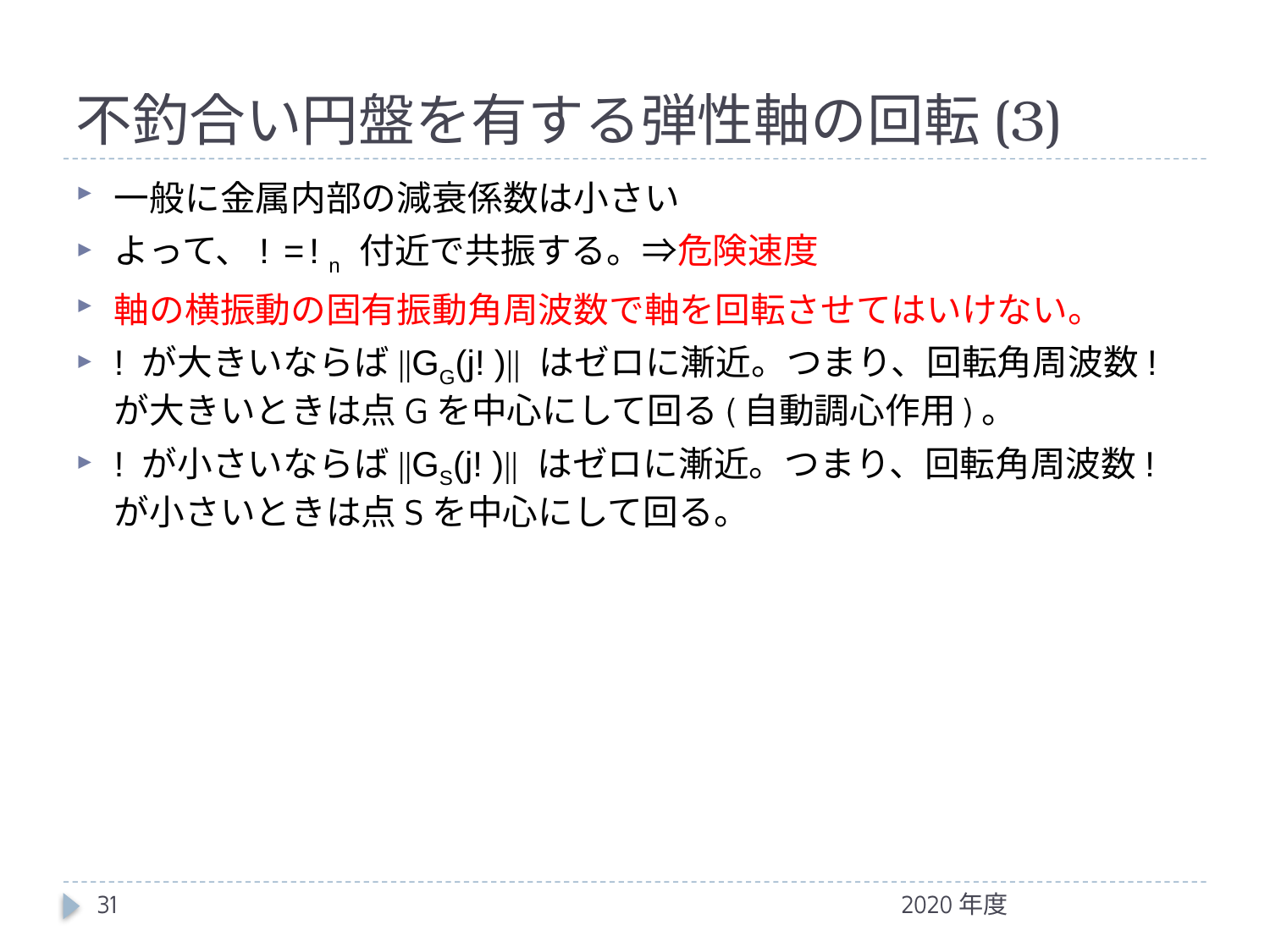

# 不釣合い円盤を有する弾性軸の回転(3)
一般に金属内部の減衰係数は小さい
よって、!  = ! n 付近で共振する。⇒危険速度
軸の横振動の固有振動角周波数で軸を回転させてはいけない。
! が大きいならば||GG(j! )|| はゼロに漸近。つまり、回転角周波数!が大きいときは点Gを中心にして回る(自動調心作用)。
! が小さいならば||GS(j! )|| はゼロに漸近。つまり、回転角周波数!が小さいときは点Sを中心にして回る。

31
2020年度